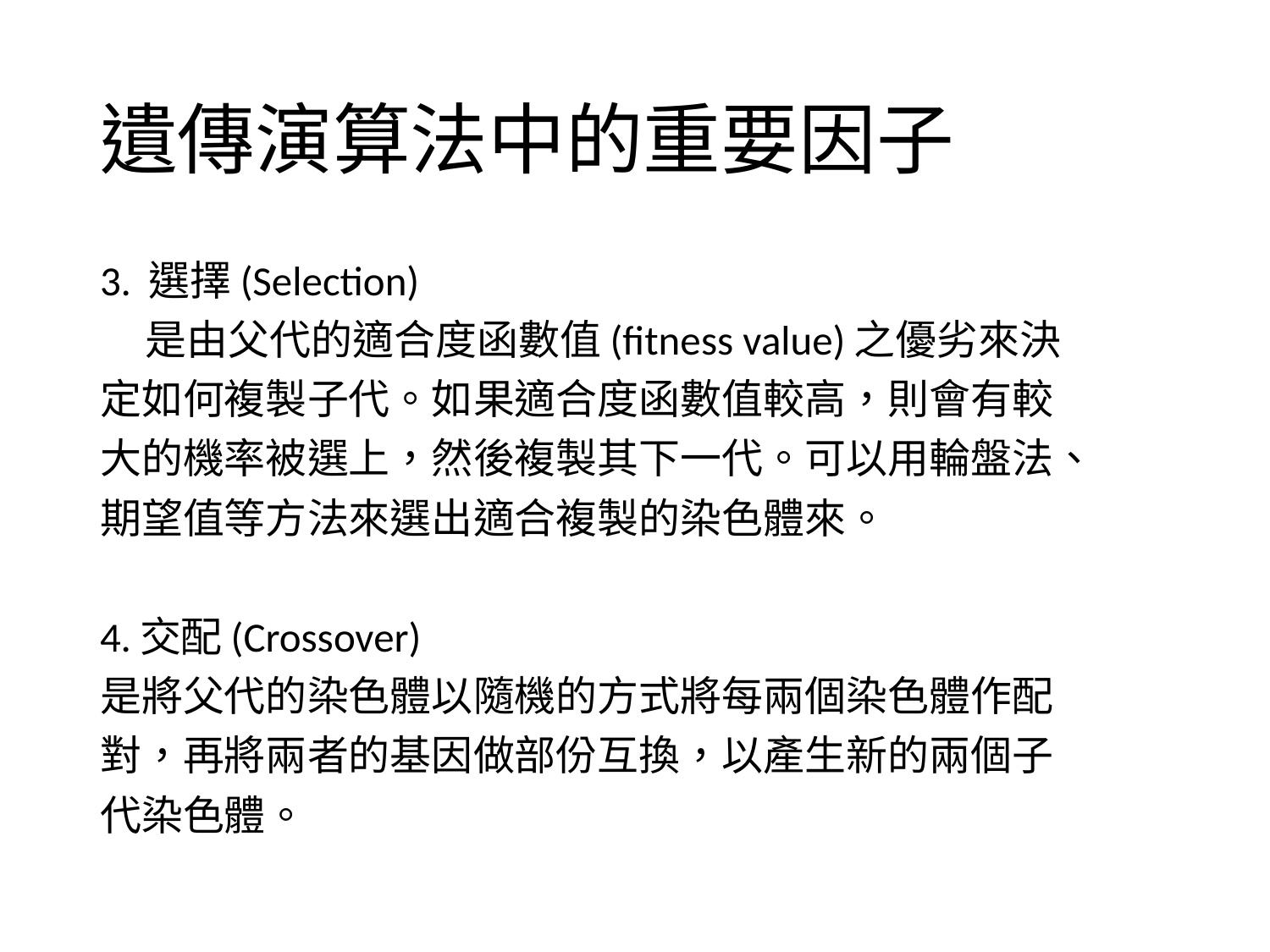

# 遺傳演算法中的重要因子
3. 選擇(Selection)
    是由父代的適合度函數值(fitness value)之優劣來決
定如何複製子代。如果適合度函數值較高，則會有較
大的機率被選上，然後複製其下一代。可以用輪盤法、
期望值等方法來選出適合複製的染色體來。

4.交配(Crossover)
是將父代的染色體以隨機的方式將每兩個染色體作配
對，再將兩者的基因做部份互換，以產生新的兩個子
代染色體。